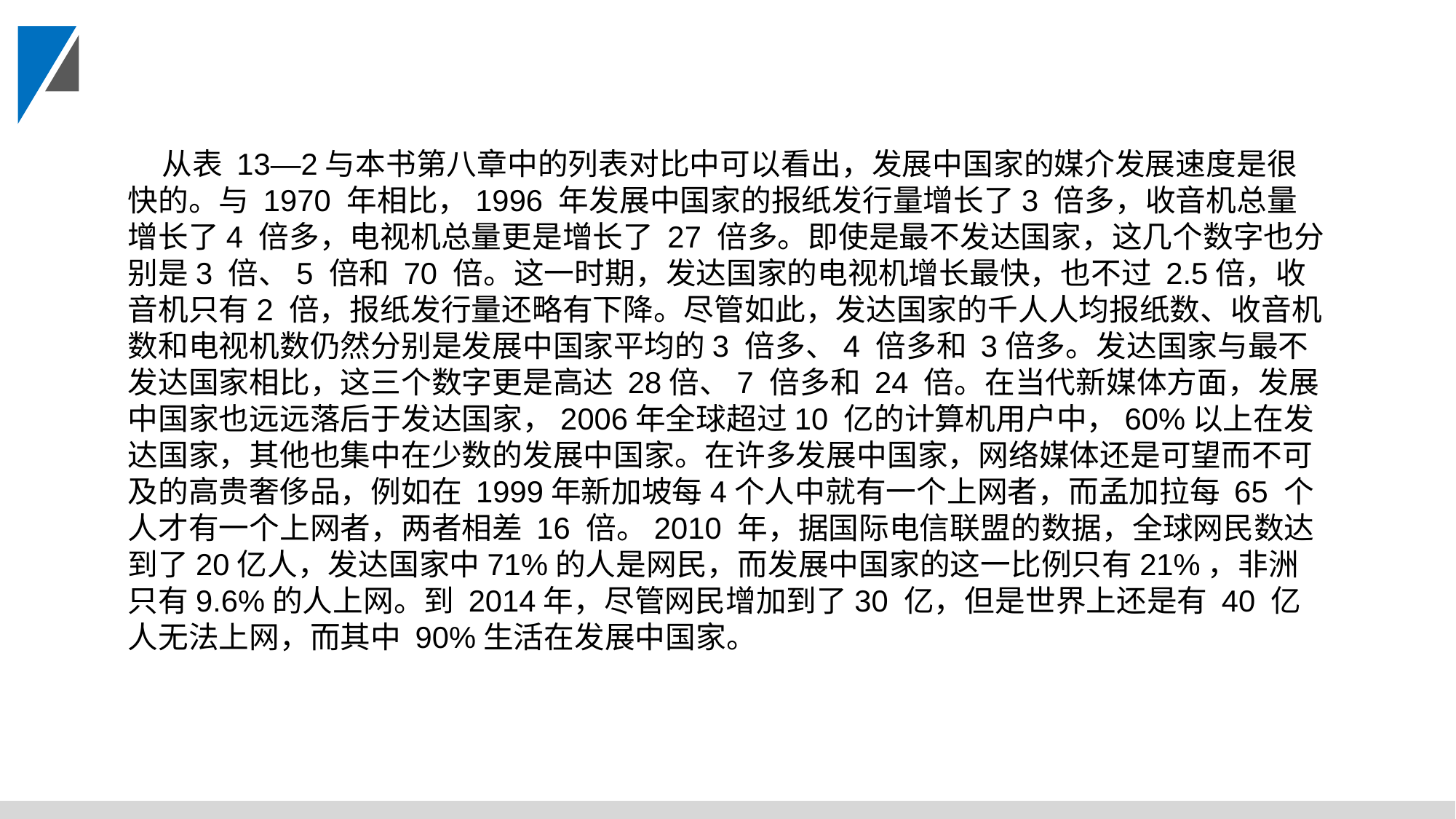

从表 13—2与本书第八章中的列表对比中可以看出，发展中国家的媒介发展速度是很快的。与 1970 年相比，1996 年发展中国家的报纸发行量增长了3 倍多，收音机总量增长了4 倍多，电视机总量更是增长了 27 倍多。即使是最不发达国家，这几个数字也分别是3 倍、5 倍和 70 倍。这一时期，发达国家的电视机增长最快，也不过 2.5倍，收音机只有2 倍，报纸发行量还略有下降。尽管如此，发达国家的千人人均报纸数、收音机数和电视机数仍然分别是发展中国家平均的3 倍多、4 倍多和 3倍多。发达国家与最不发达国家相比，这三个数字更是高达 28倍、7 倍多和 24 倍。在当代新媒体方面，发展中国家也远远落后于发达国家，2006年全球超过10 亿的计算机用户中，60%以上在发达国家，其他也集中在少数的发展中国家。在许多发展中国家，网络媒体还是可望而不可及的高贵奢侈品，例如在 1999年新加坡每4个人中就有一个上网者，而孟加拉每 65 个人才有一个上网者，两者相差 16 倍。2010 年，据国际电信联盟的数据，全球网民数达到了20亿人，发达国家中71%的人是网民，而发展中国家的这一比例只有21%，非洲只有9.6%的人上网。到 2014年，尽管网民增加到了30 亿，但是世界上还是有 40 亿人无法上网，而其中 90%生活在发展中国家。